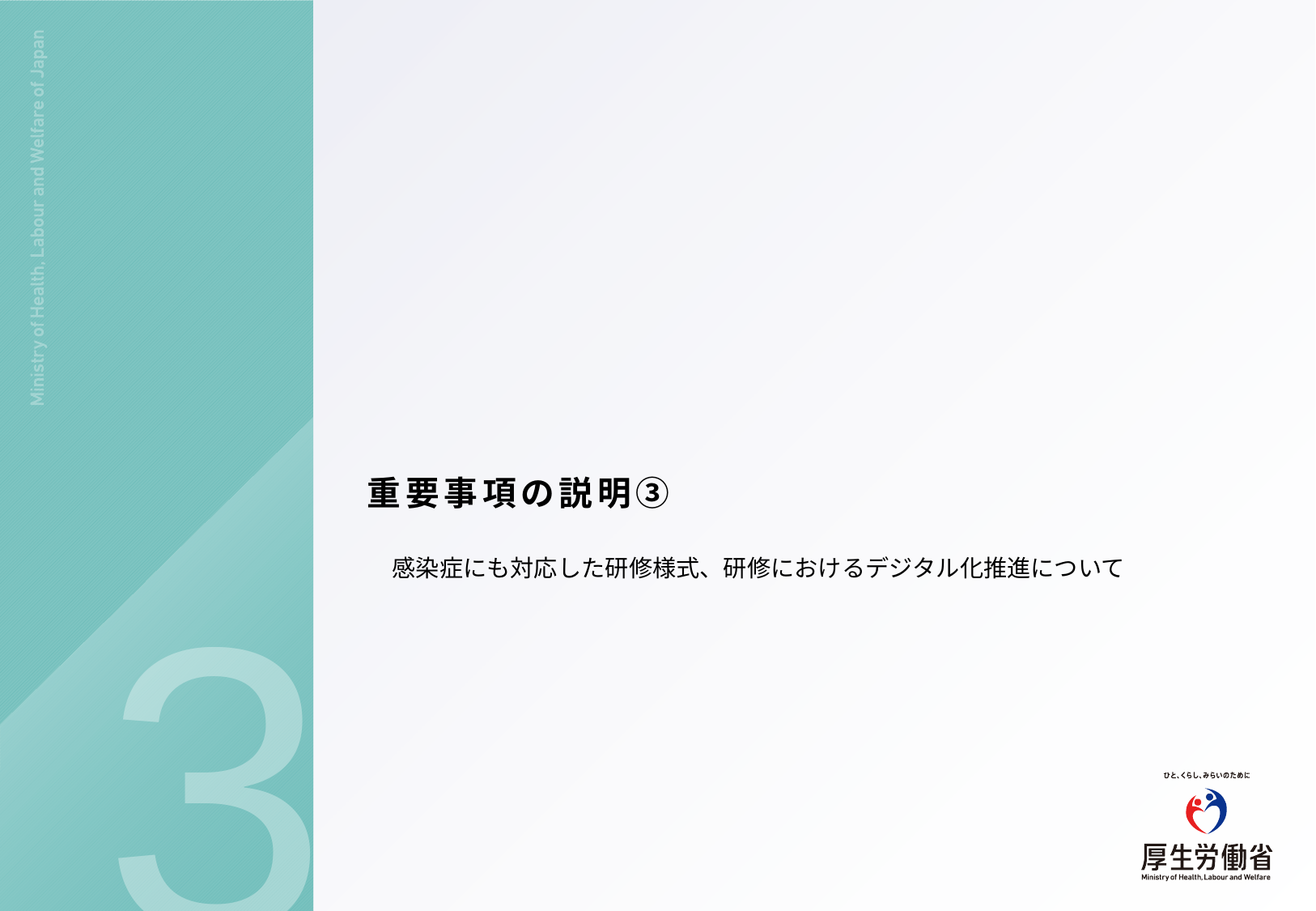

重要事項の説明③
3
感染症にも対応した研修様式、研修におけるデジタル化推進について